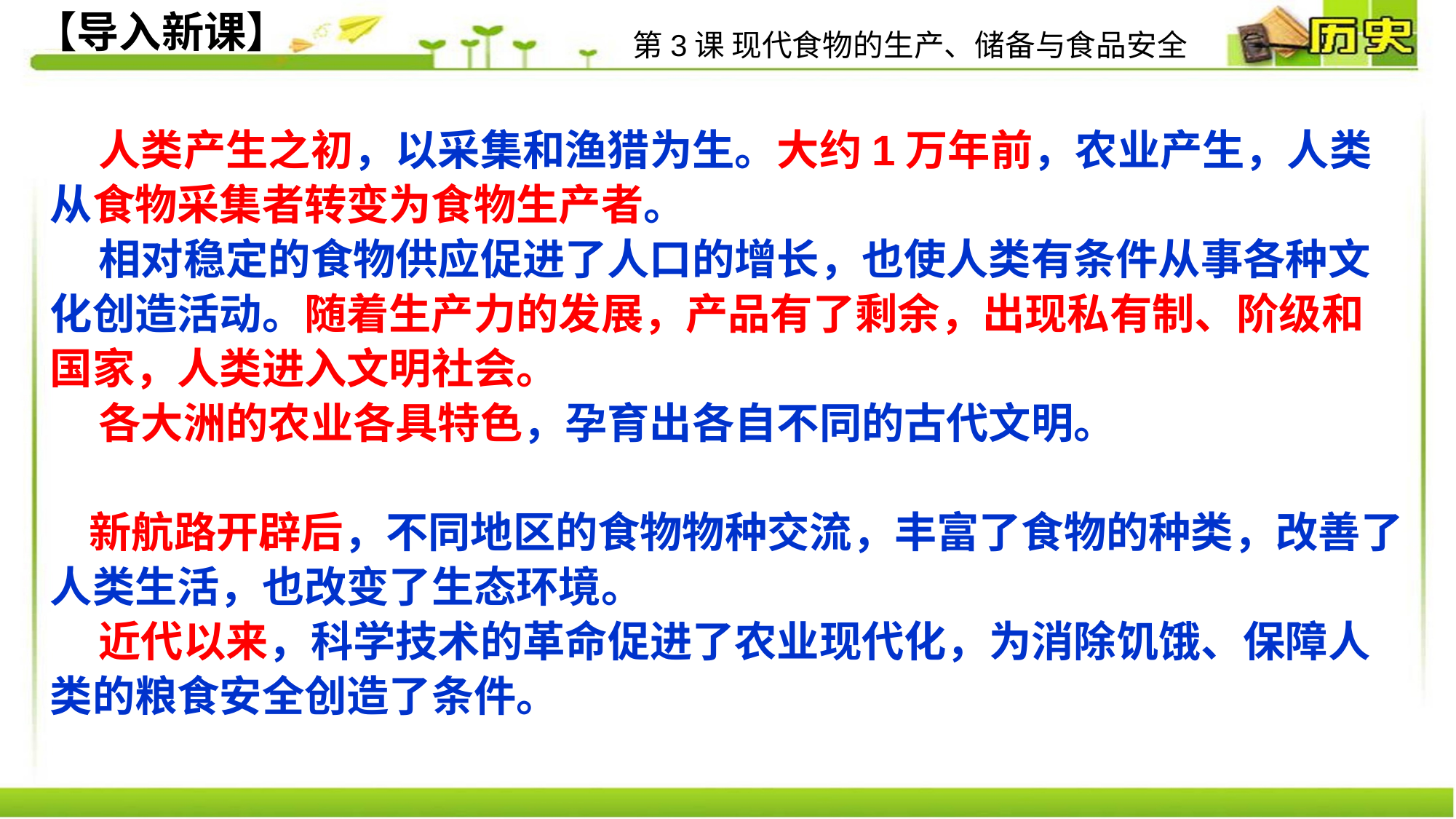

【导入新课】
第3课 现代食物的生产、储备与食品安全
    人类产生之初，以采集和渔猎为生。大约1万年前，农业产生，人类从食物采集者转变为食物生产者。
    相对稳定的食物供应促进了人口的增长，也使人类有条件从事各种文化创造活动。随着生产力的发展，产品有了剩余，出现私有制、阶级和国家，人类进入文明社会。
    各大洲的农业各具特色，孕育出各自不同的古代文明。

   新航路开辟后，不同地区的食物物种交流，丰富了食物的种类，改善了人类生活，也改变了生态环境。
    近代以来，科学技术的革命促进了农业现代化，为消除饥饿、保障人类的粮食安全创造了条件。